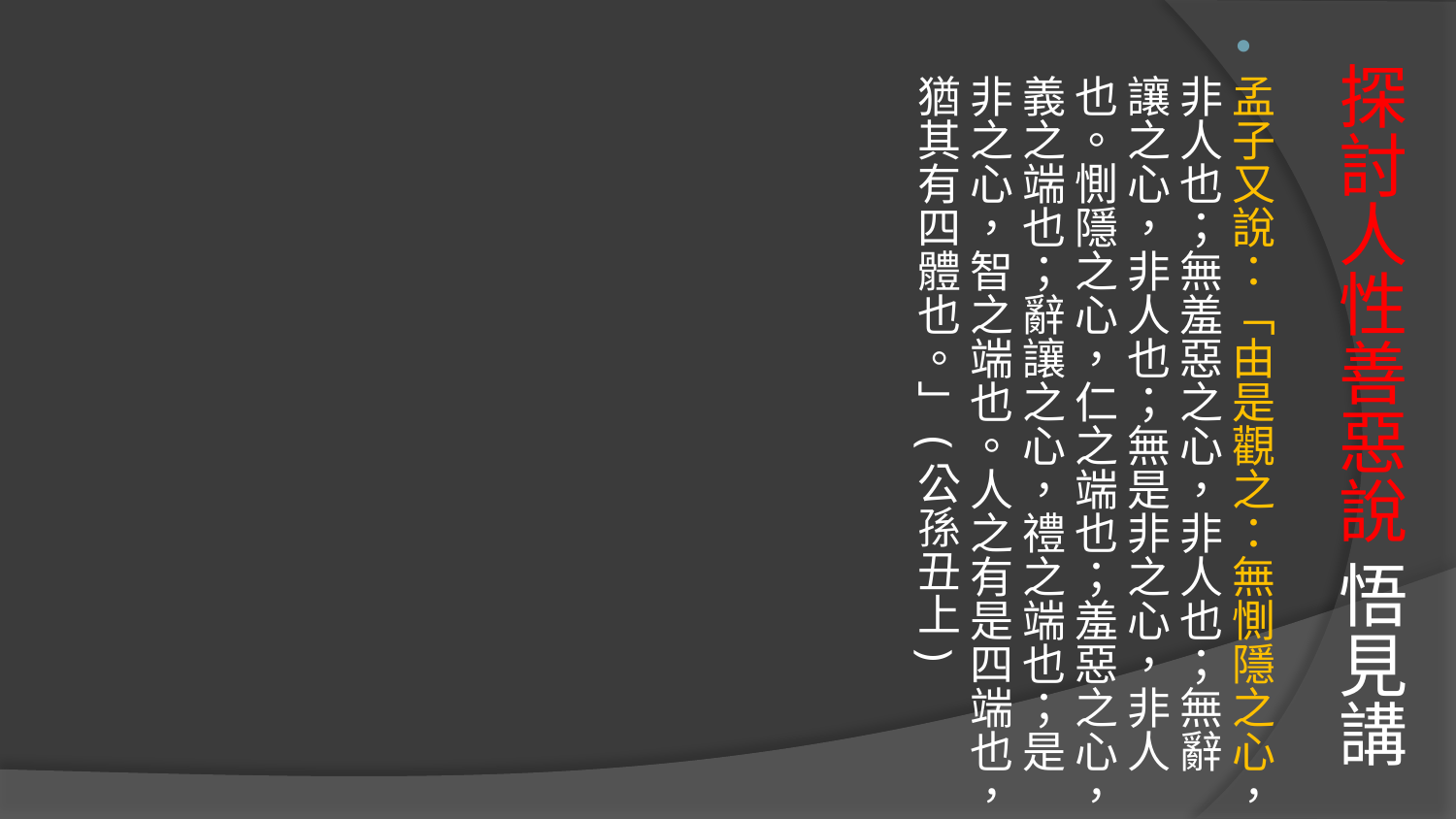

孟子又說：「由是觀之：無惻隱之心，非人也；無羞惡之心，非人也；無辭讓之心，非人也；無是非之心，非人也。惻隱之心，仁之端也；羞惡之心，義之端也；辭讓之心，禮之端也；是非之心，智之端也。人之有是四端也，猶其有四體也。」(公孫丑上)

# 探討人性善惡說 悟見講